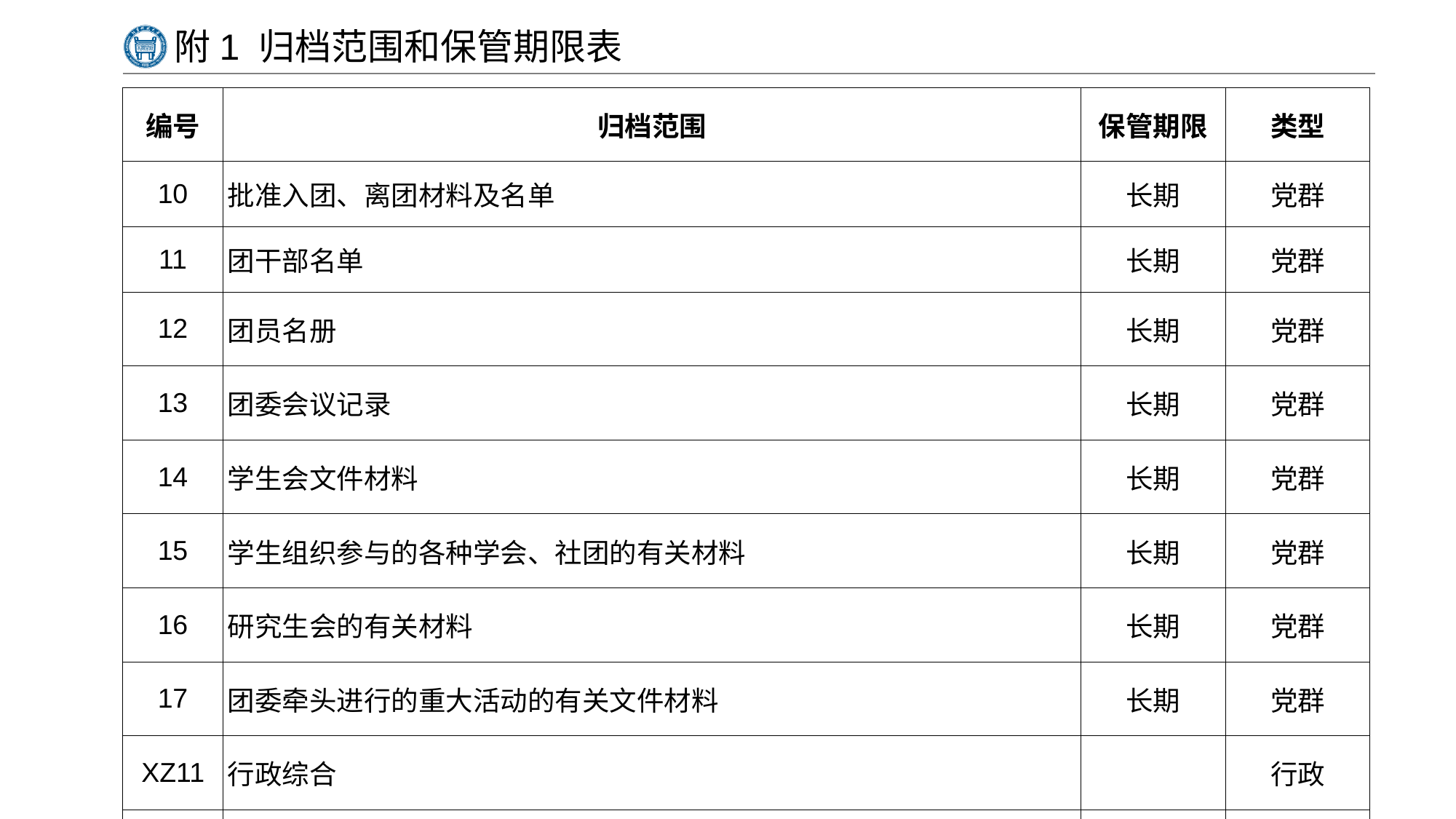

# 附1 归档范围和保管期限表
| 编号 | 归档范围 | 保管期限 | 类型 |
| --- | --- | --- | --- |
| 10 | 批准入团、离团材料及名单 | 长期 | 党群 |
| 11 | 团干部名单 | 长期 | 党群 |
| 12 | 团员名册 | 长期 | 党群 |
| 13 | 团委会议记录 | 长期 | 党群 |
| 14 | 学生会文件材料 | 长期 | 党群 |
| 15 | 学生组织参与的各种学会、社团的有关材料 | 长期 | 党群 |
| 16 | 研究生会的有关材料 | 长期 | 党群 |
| 17 | 团委牵头进行的重大活动的有关文件材料 | 长期 | 党群 |
| XZ11 | 行政综合 |  | 行政 |
| 1 | 上级有关高校行政管理的综合性文件材料 | 长期 | 行政 |